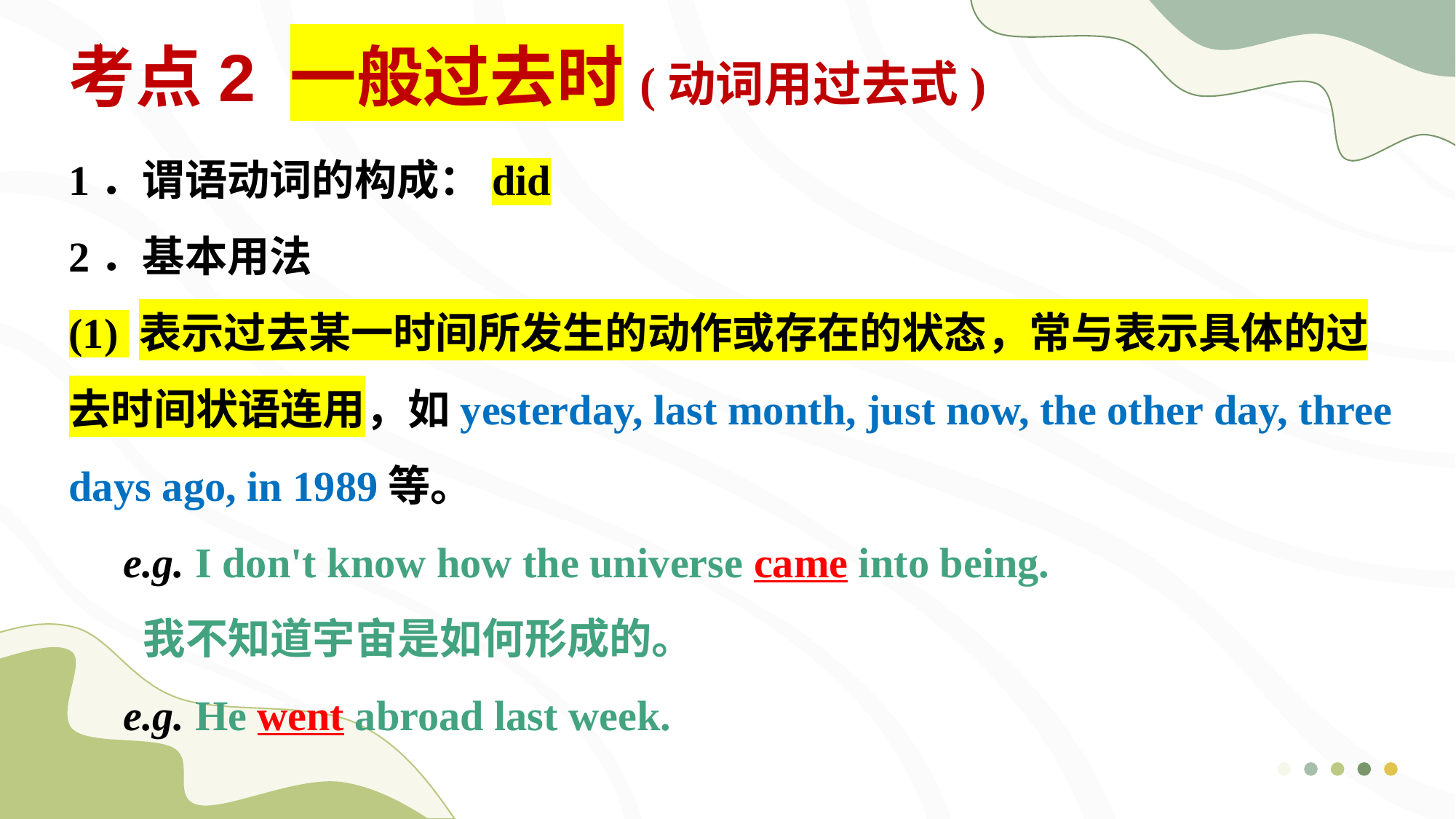

考点2 一般过去时(动词用过去式)

1．谓语动词的构成：did
2．基本用法
(1) 表示过去某一时间所发生的动作或存在的状态，常与表示具体的过去时间状语连用，如yesterday, last month, just now, the other day, three days ago, in 1989等。
e.g. I don't know how the universe came into being.
 我不知道宇宙是如何形成的。
e.g. He went abroad last week.